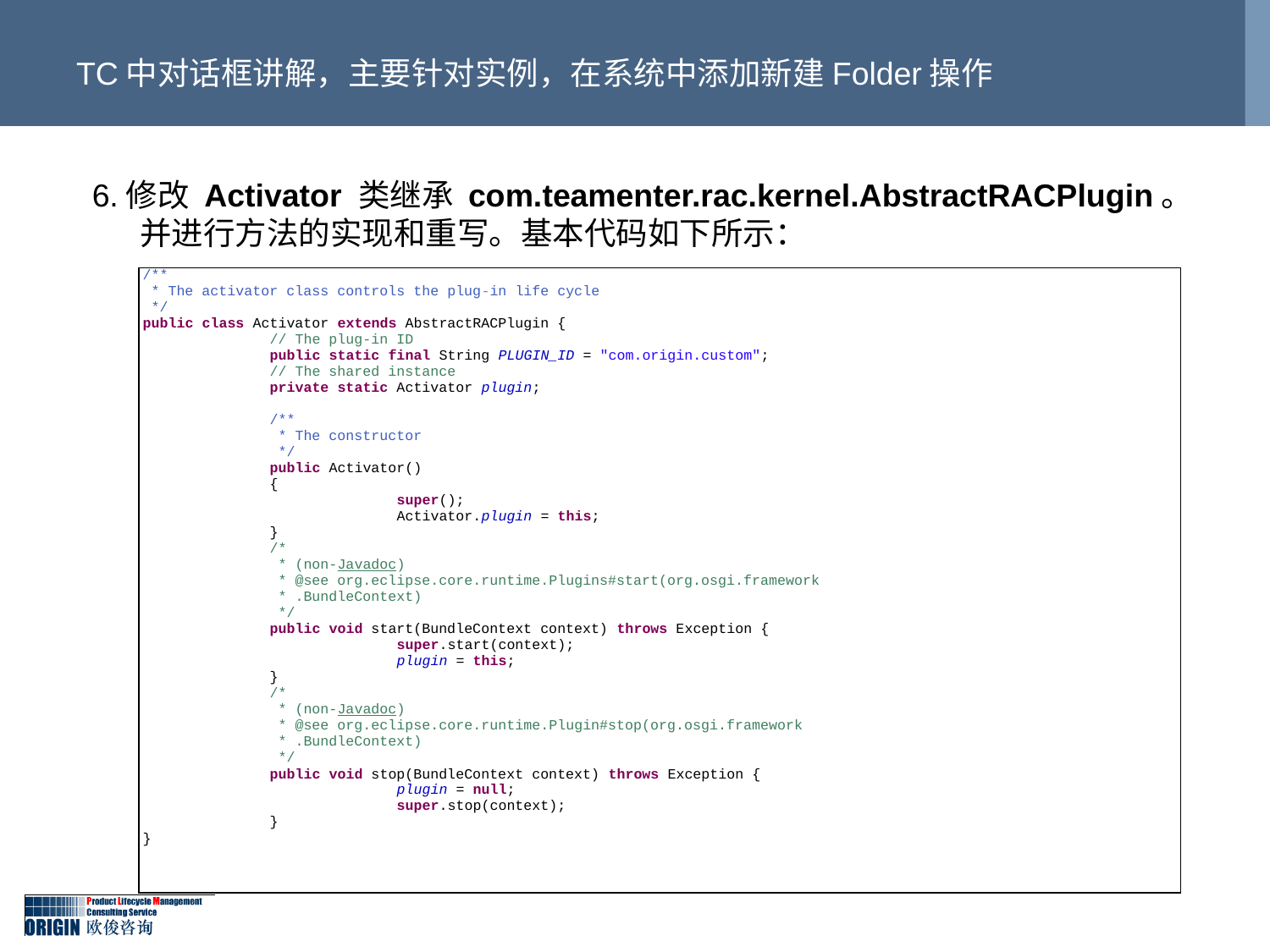

# TC中对话框讲解，主要针对实例，在系统中添加新建Folder操作
6.修改 Activator 类继承 com.teamenter.rac.kernel.AbstractRACPlugin。并进行方法的实现和重写。基本代码如下所示：

| /\*\* \* The activator class controls the plug-in life cycle \*/ public class Activator extends AbstractRACPlugin { // The plug-in ID public static final String PLUGIN\_ID = "com.origin.custom"; // The shared instance private static Activator plugin; /\*\* \* The constructor \*/ public Activator() { super(); Activator.plugin = this; } /\* \* (non-Javadoc) \* @see org.eclipse.core.runtime.Plugins#start(org.osgi.framework \* .BundleContext) \*/ public void start(BundleContext context) throws Exception { super.start(context); plugin = this; } /\* \* (non-Javadoc) \* @see org.eclipse.core.runtime.Plugin#stop(org.osgi.framework \* .BundleContext) \*/ public void stop(BundleContext context) throws Exception { plugin = null; super.stop(context); } } |
| --- |